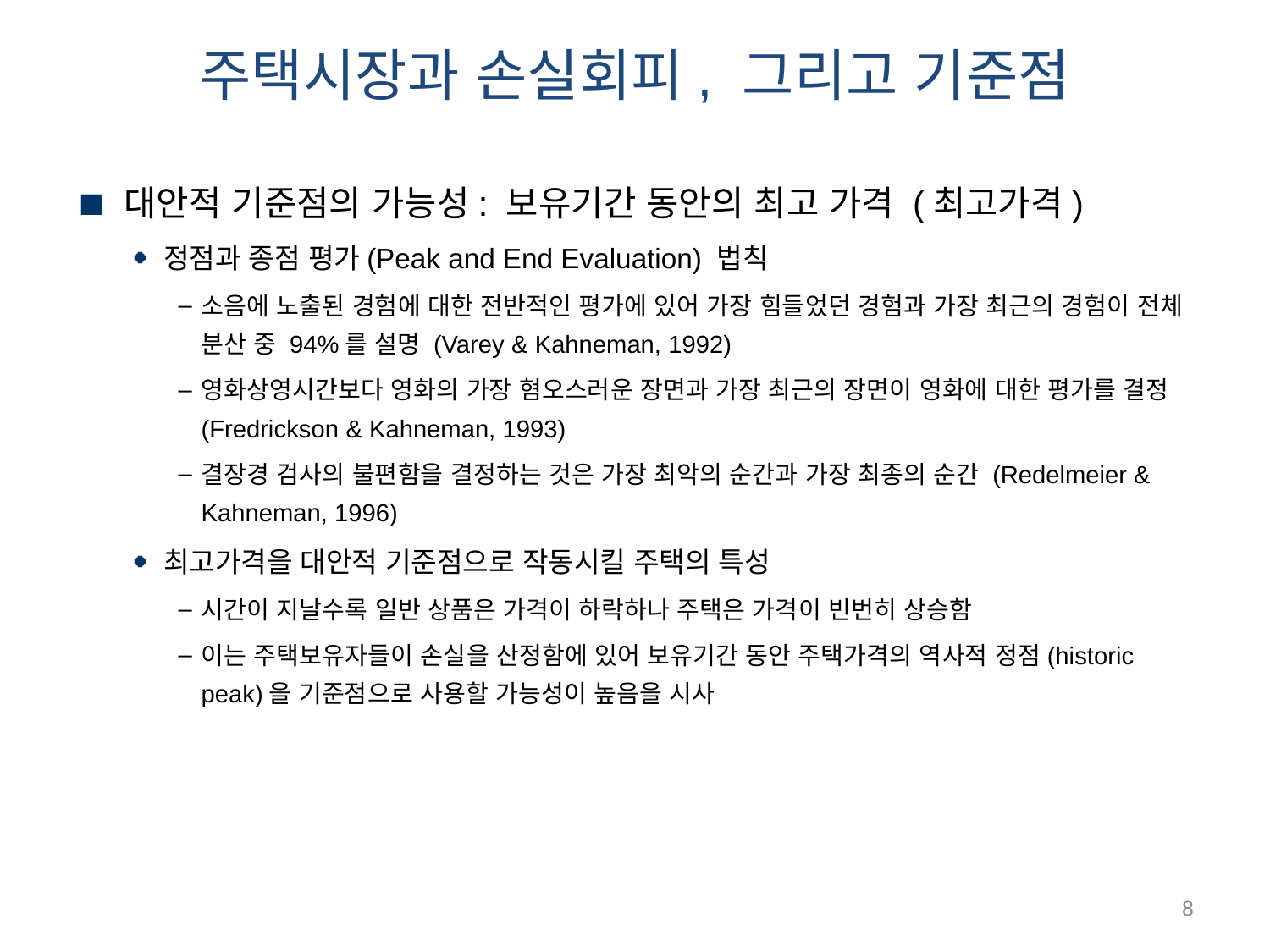

# 주택시장과 손실회피, 그리고 기준점
대안적 기준점의 가능성: 보유기간 동안의 최고 가격 (최고가격)
정점과 종점 평가(Peak and End Evaluation) 법칙
소음에 노출된 경험에 대한 전반적인 평가에 있어 가장 힘들었던 경험과 가장 최근의 경험이 전체 분산 중 94%를 설명 (Varey & Kahneman, 1992)
영화상영시간보다 영화의 가장 혐오스러운 장면과 가장 최근의 장면이 영화에 대한 평가를 결정 (Fredrickson & Kahneman, 1993)
결장경 검사의 불편함을 결정하는 것은 가장 최악의 순간과 가장 최종의 순간 (Redelmeier & Kahneman, 1996)
최고가격을 대안적 기준점으로 작동시킬 주택의 특성
시간이 지날수록 일반 상품은 가격이 하락하나 주택은 가격이 빈번히 상승함
이는 주택보유자들이 손실을 산정함에 있어 보유기간 동안 주택가격의 역사적 정점(historic peak)을 기준점으로 사용할 가능성이 높음을 시사
8